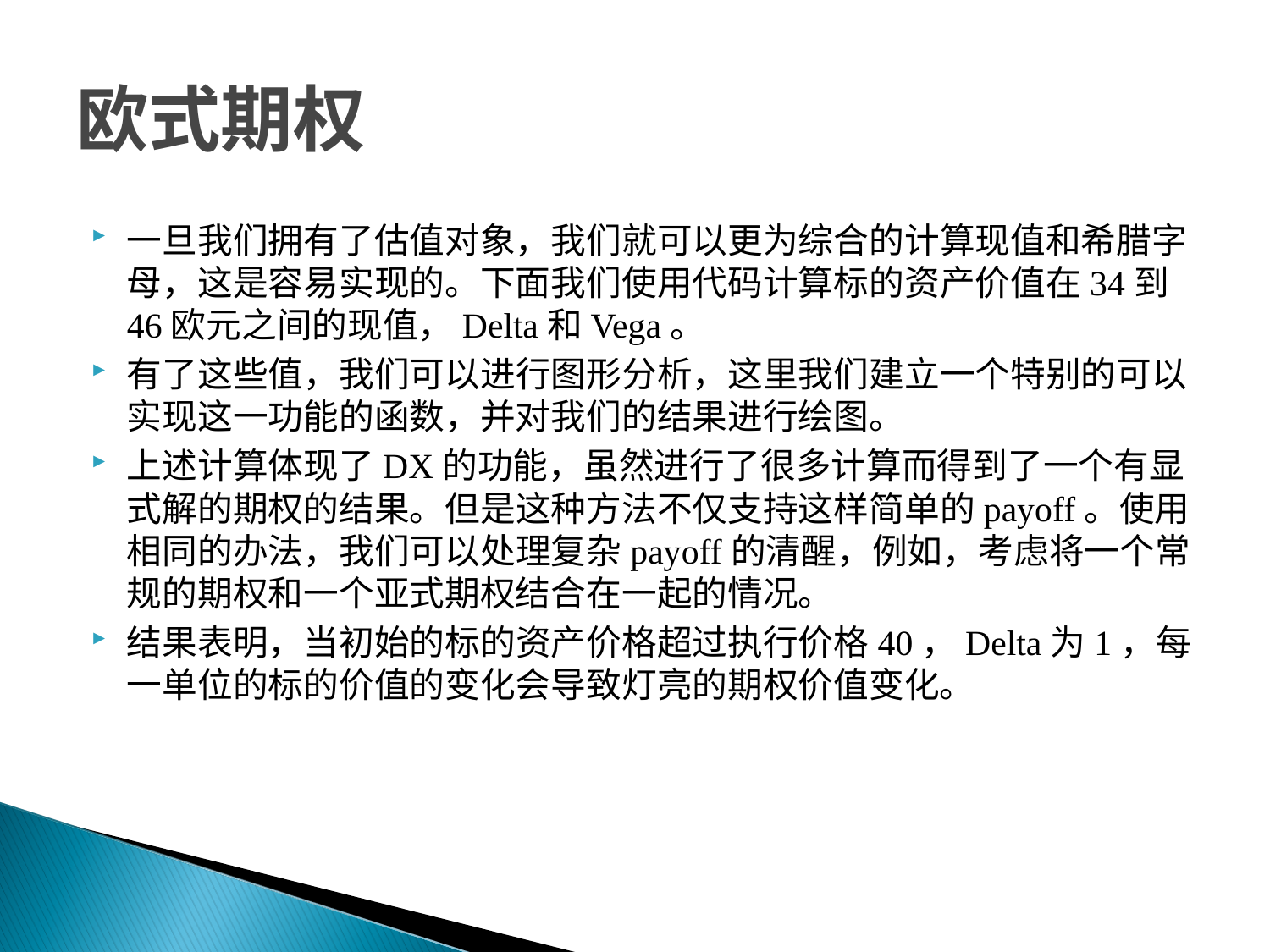

# 欧式期权
一旦我们拥有了估值对象，我们就可以更为综合的计算现值和希腊字母，这是容易实现的。下面我们使用代码计算标的资产价值在34到46欧元之间的现值，Delta和Vega。
有了这些值，我们可以进行图形分析，这里我们建立一个特别的可以实现这一功能的函数，并对我们的结果进行绘图。
上述计算体现了DX的功能，虽然进行了很多计算而得到了一个有显式解的期权的结果。但是这种方法不仅支持这样简单的payoff。使用相同的办法，我们可以处理复杂payoff的清醒，例如，考虑将一个常规的期权和一个亚式期权结合在一起的情况。
结果表明，当初始的标的资产价格超过执行价格40，Delta为1，每一单位的标的价值的变化会导致灯亮的期权价值变化。